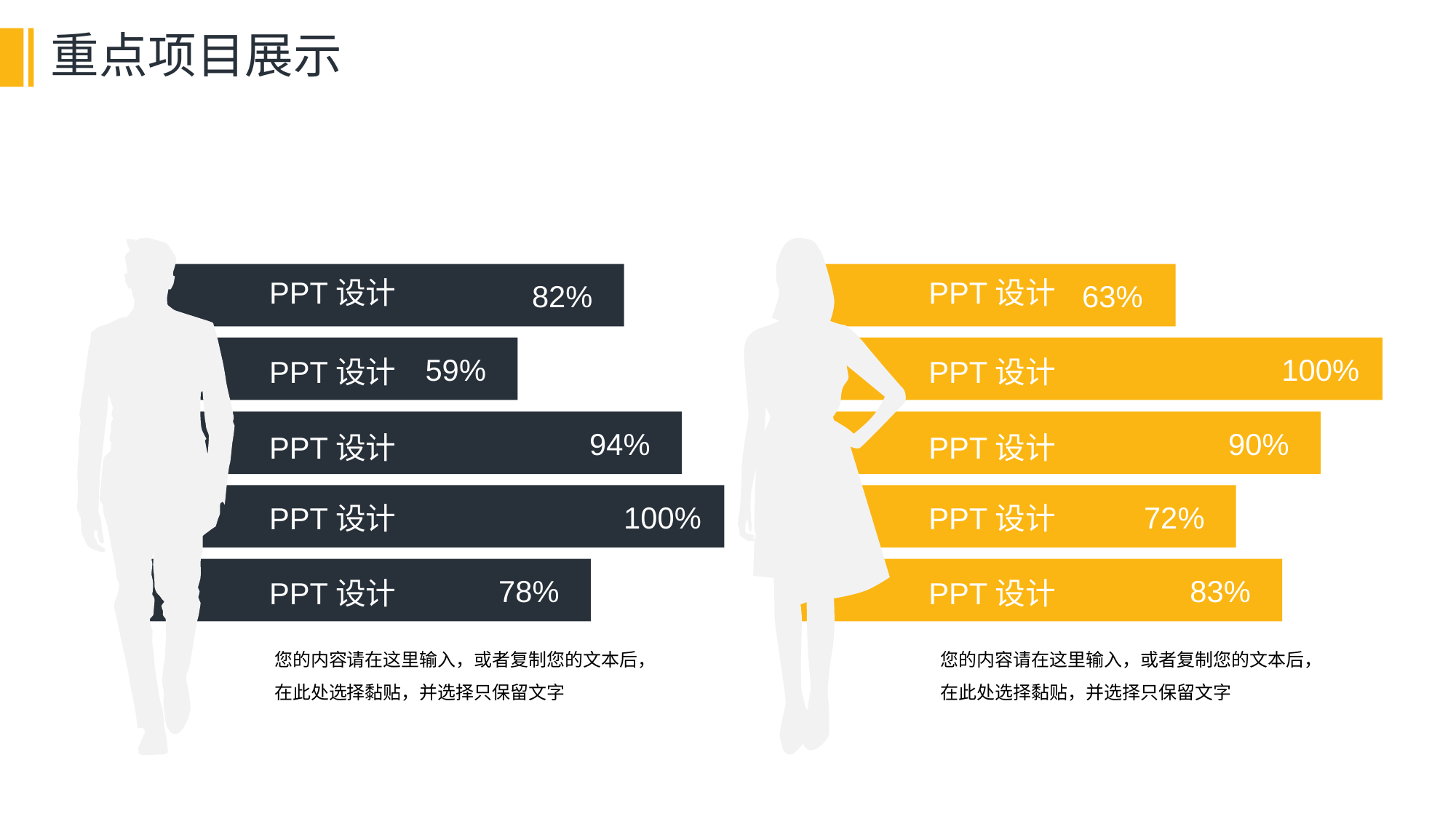

# 重点项目展示

PPT设计
82%

PPT设计
59%

94%
PPT设计

PPT设计
100%

PPT设计
78%
您的内容请在这里输入，或者复制您的文本后，在此处选择黏贴，并选择只保留文字

PPT设计
63%

PPT设计
100%

90%
PPT设计

PPT设计
72%

PPT设计
83%
您的内容请在这里输入，或者复制您的文本后，在此处选择黏贴，并选择只保留文字